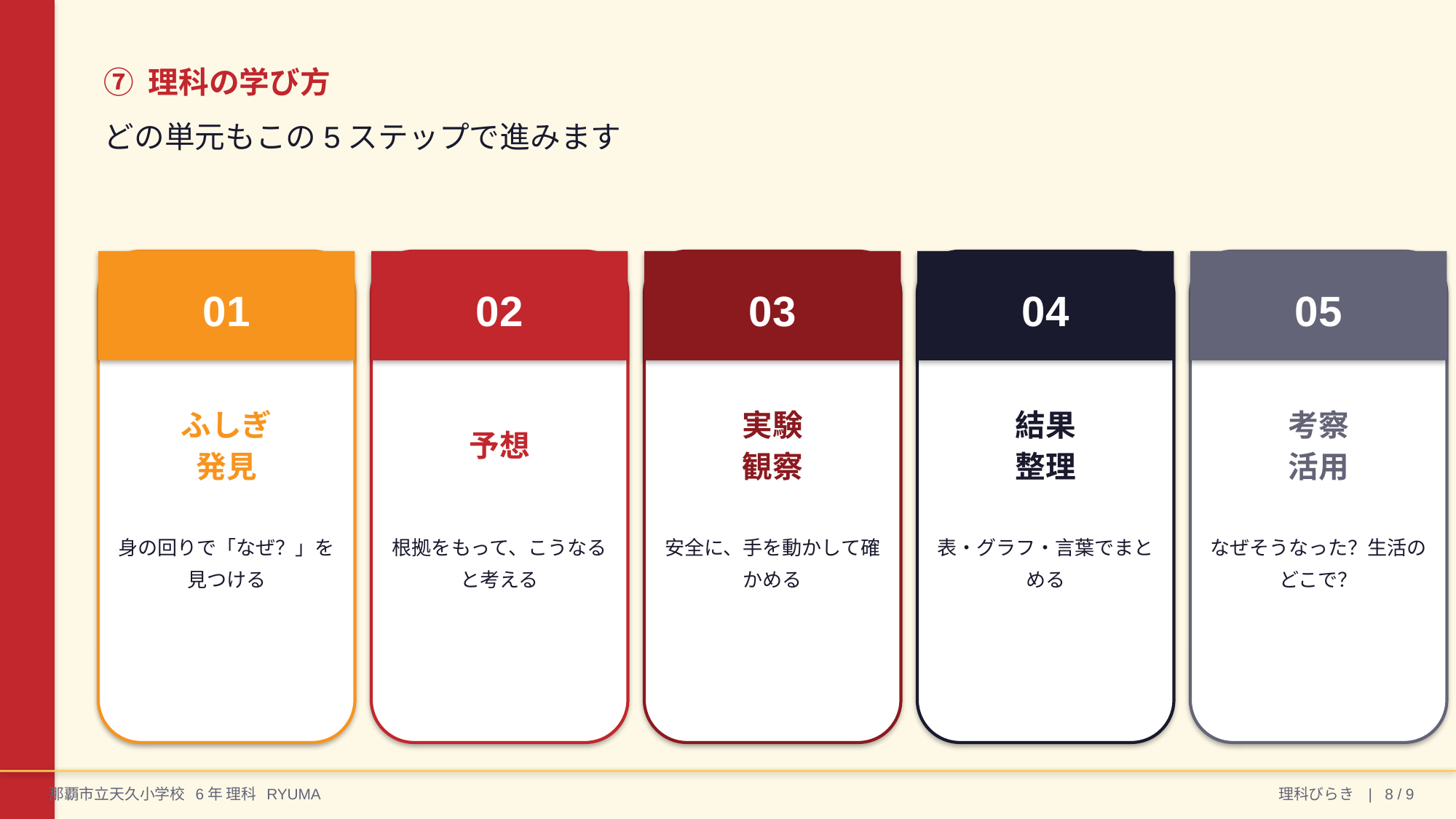

⑦ 理科の学び方
どの単元もこの5ステップで進みます

01

02

03

04

05
ふしぎ
発見
予想
実験
観察
結果
整理
考察
活用
身の回りで「なぜ？」を見つける
根拠をもって、こうなると考える
安全に、手を動かして確かめる
表・グラフ・言葉でまとめる
なぜそうなった？生活のどこで？

那覇市立天久小学校  6年 理科  RYUMA
理科びらき   |   8 / 9